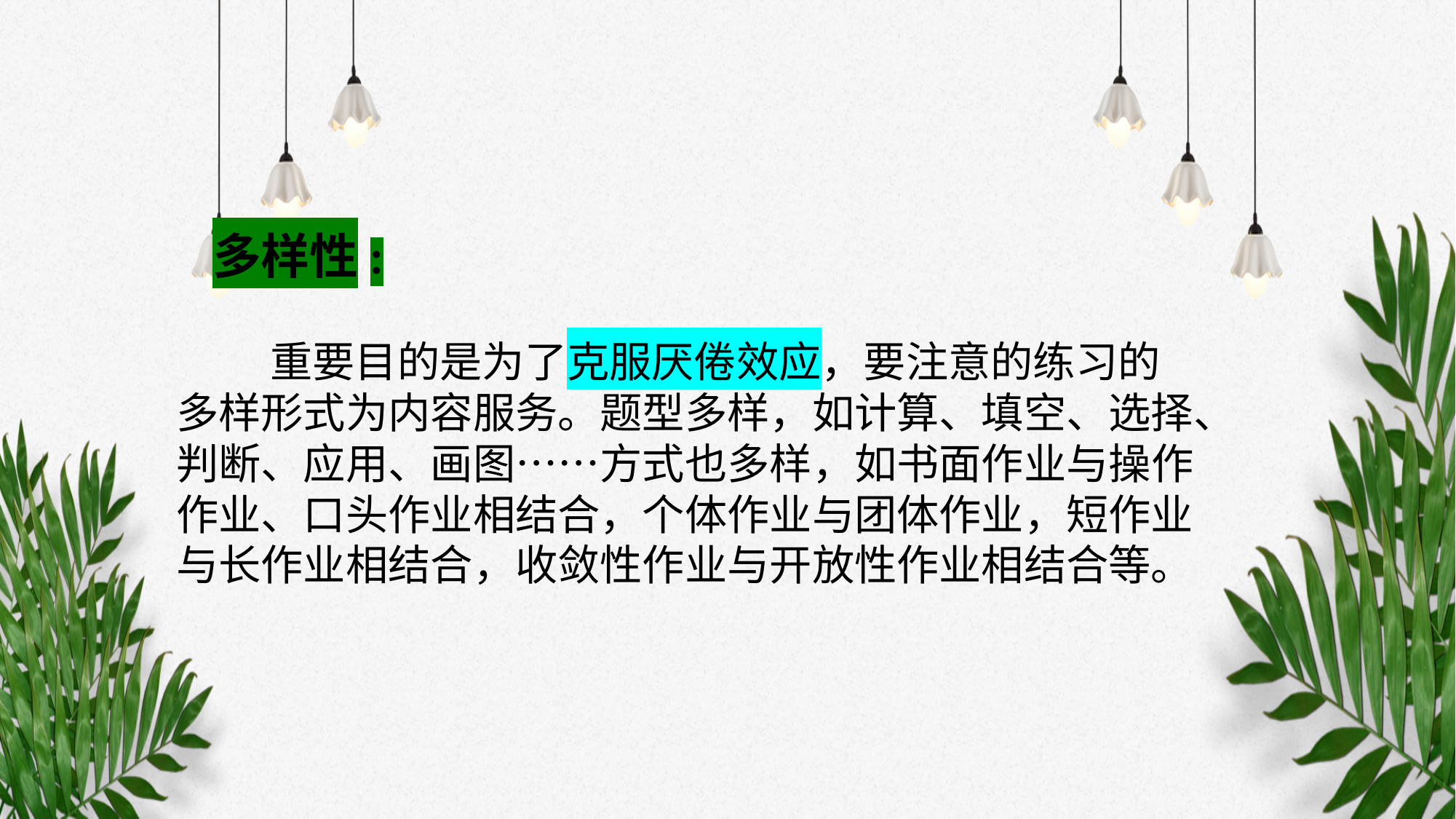

多样性:

     重要目的是为了克服厌倦效应，要注意的练习的多样形式为内容服务。题型多样，如计算、填空、选择、判断、应用、画图……方式也多样，如书面作业与操作作业、口头作业相结合，个体作业与团体作业，短作业与长作业相结合，收敛性作业与开放性作业相结合等。